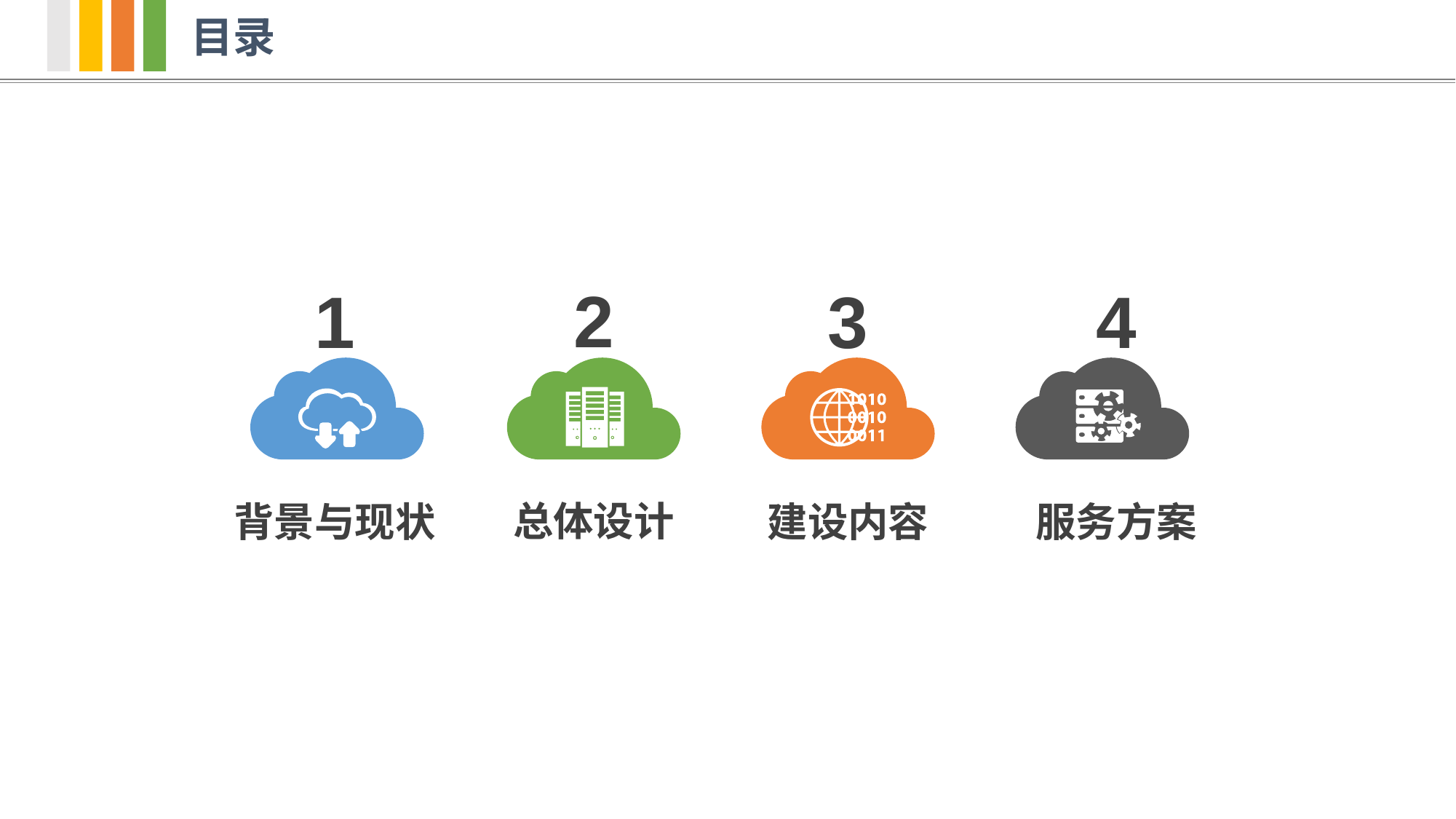

目录
目 录
2
1
3
4

总体设计
背景与现状
建设内容
服务方案